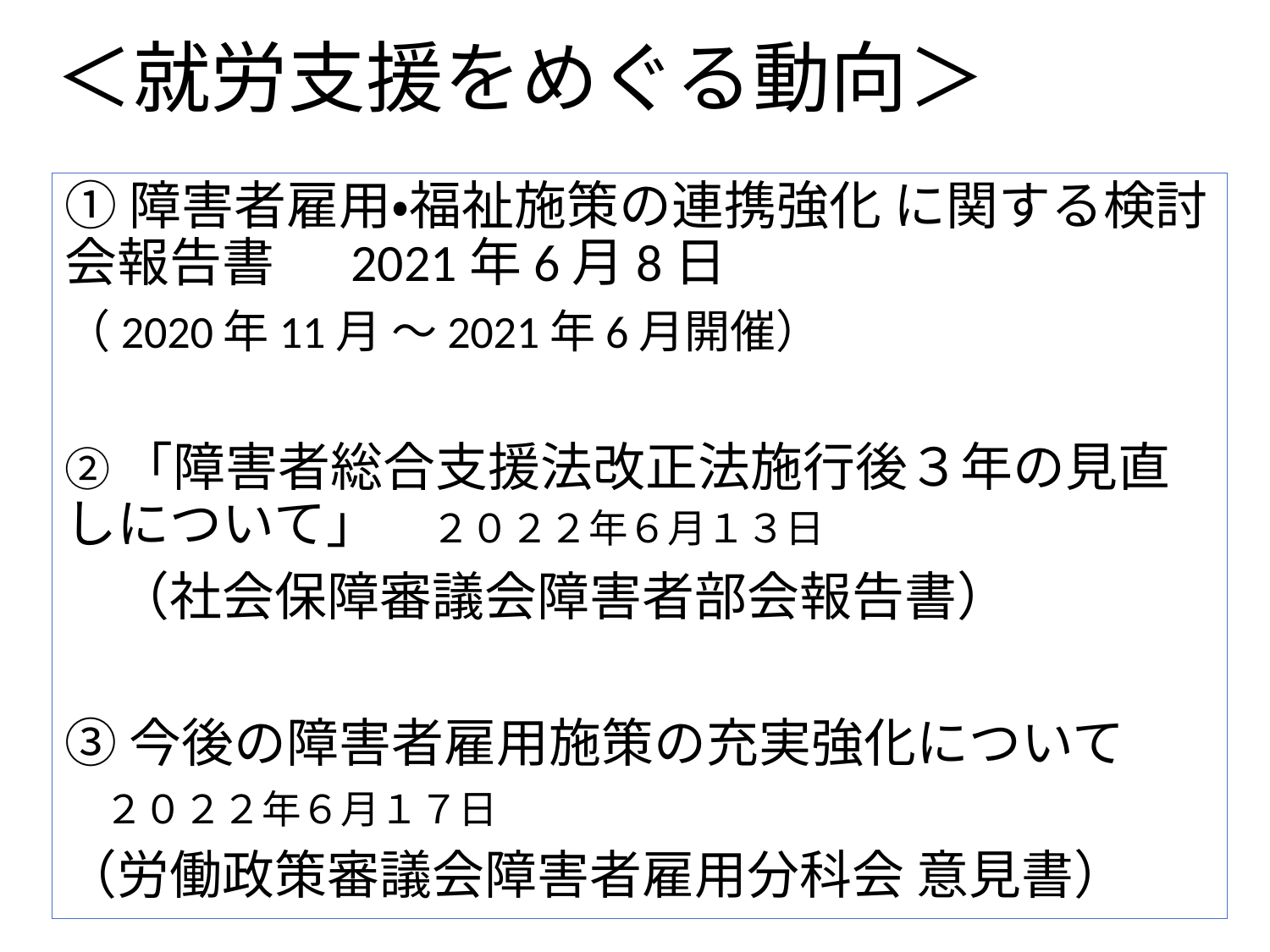

# ＜就労支援をめぐる動向＞
①障害者雇用・福祉施策の連携強化 に関する検討会報告書　 2021年6月8日
（2020年11月 ～2021年6月開催）

②「障害者総合支援法改正法施行後３年の見直しについて」　２０２２年６月１３日
　（社会保障審議会障害者部会報告書）

③今後の障害者雇用施策の充実強化について
　２０２２年６月１７日
（労働政策審議会障害者雇用分科会 意見書）